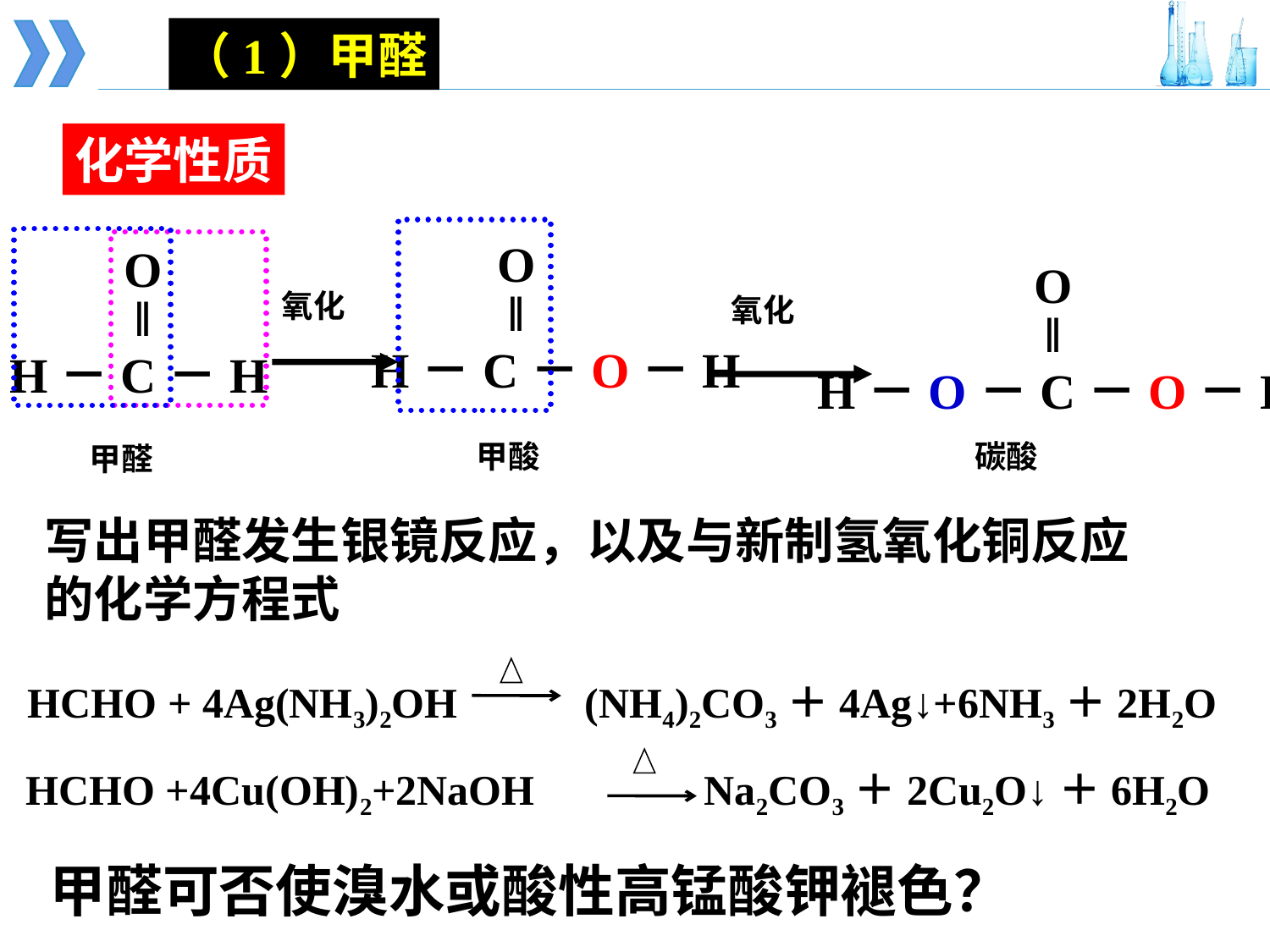

（1）甲醛
化学性质

O
‖
H－C－O－H

O
‖
H－C－H

O
‖
H－O－C－O－H
氧化
氧化

甲酸
碳酸
甲醛
写出甲醛发生银镜反应，以及与新制氢氧化铜反应的化学方程式

HCHO + 4Ag(NH3)2OH            (NH4)2CO3＋4Ag↓+6NH3＋2H2O

HCHO +4Cu(OH)2+2NaOH                Na2CO3＋2Cu2O↓＋6H2O
甲醛可否使溴水或酸性高锰酸钾褪色？